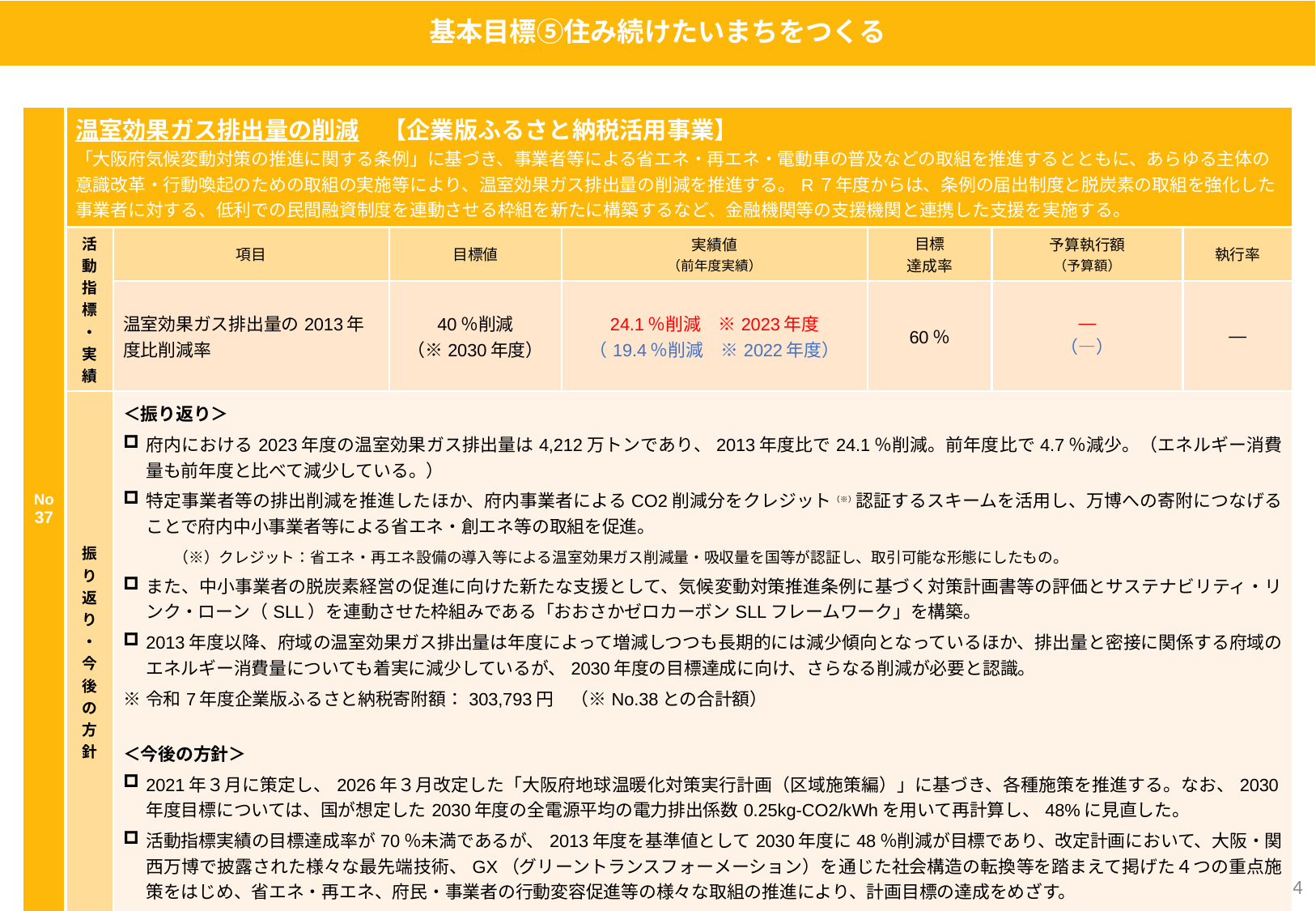

基本目標⑤住み続けたいまちをつくる
| No 37 | 温室効果ガス排出量の削減　【企業版ふるさと納税活用事業】 「大阪府気候変動対策の推進に関する条例」に基づき、事業者等による省エネ・再エネ・電動車の普及などの取組を推進するとともに、あらゆる主体の意識改革・行動喚起のための取組の実施等により、温室効果ガス排出量の削減を推進する。R７年度からは、条例の届出制度と脱炭素の取組を強化した事業者に対する、低利での民間融資制度を連動させる枠組を新たに構築するなど、金融機関等の支援機関と連携した支援を実施する。 |  |  |  |  |  |  |
| --- | --- | --- | --- | --- | --- | --- | --- |
|  | 活動指標・実績 | 項目 | 目標値 | 実績値 （前年度実績） | 目標 達成率 | 予算執行額 （予算額） | 執行率 |
|  |  | 温室効果ガス排出量の2013年度比削減率 | 40％削減 （※2030年度） | 24.1％削減　※2023年度 （19.4％削減　※2022年度） | 60％ | ― （―） | ― |
|  | 振り返り・今後の方針 | ＜振り返り＞ 府内における2023年度の温室効果ガス排出量は4,212万トンであり、2013年度比で24.1％削減。前年度比で4.7％減少。（エネルギー消費量も前年度と比べて減少している。） 特定事業者等の排出削減を推進したほか、府内事業者によるCO2削減分をクレジット（※）認証するスキームを活用し、万博への寄附につなげることで府内中小事業者等による省エネ・創エネ等の取組を促進。 　　　（※）クレジット：省エネ・再エネ設備の導入等による温室効果ガス削減量・吸収量を国等が認証し、取引可能な形態にしたもの。 また、中小事業者の脱炭素経営の促進に向けた新たな支援として、気候変動対策推進条例に基づく対策計画書等の評価とサステナビリティ・リンク・ローン（SLL）を連動させた枠組みである「おおさかゼロカーボンSLLフレームワーク」を構築。 2013年度以降、府域の温室効果ガス排出量は年度によって増減しつつも長期的には減少傾向となっているほか、排出量と密接に関係する府域のエネルギー消費量についても着実に減少しているが、2030年度の目標達成に向け、さらなる削減が必要と認識。 ※令和7年度企業版ふるさと納税寄附額：303,793円　（※No.38との合計額） ＜今後の方針＞ 2021年３月に策定し、2026年３月改定した「大阪府地球温暖化対策実行計画（区域施策編）」に基づき、各種施策を推進する。なお、2030年度目標については、国が想定した2030年度の全電源平均の電力排出係数0.25kg-CO2/kWhを用いて再計算し、48%に見直した。 活動指標実績の目標達成率が70％未満であるが、2013年度を基準値として2030年度に48％削減が目標であり、改定計画において、大阪・関西万博で披露された様々な最先端技術、GX（グリーントランスフォーメーション）を通じた社会構造の転換等を踏まえて掲げた４つの重点施策をはじめ、省エネ・再エネ、府民・事業者の行動変容促進等の様々な取組の推進により、計画目標の達成をめざす。 |  |  |  |  |  |
44